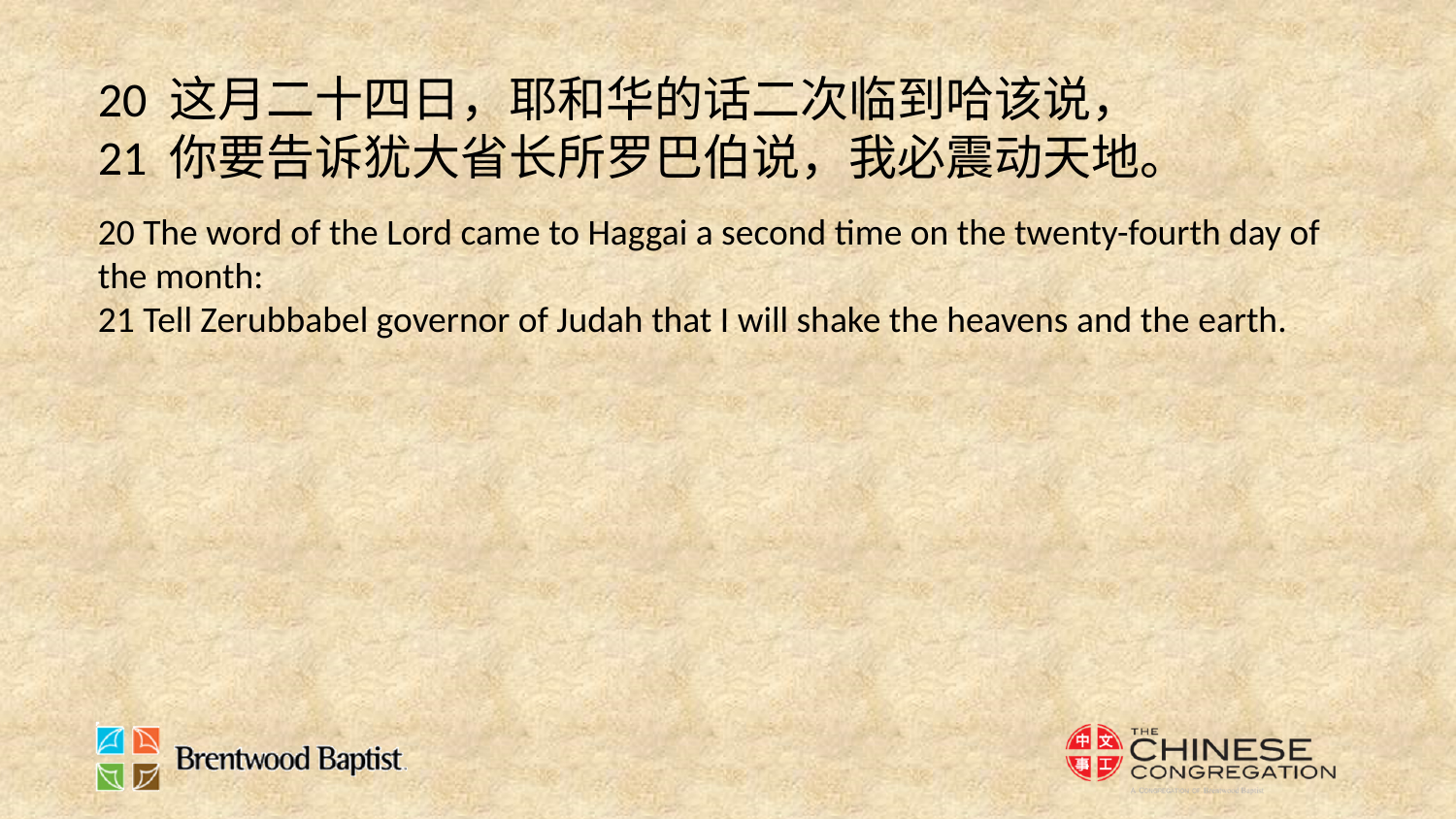

20 这月二十四日，耶和华的话二次临到哈该说，
21 你要告诉犹大省长所罗巴伯说，我必震动天地。

20 The word of the Lord came to Haggai a second time on the twenty-fourth day of the month:
21 Tell Zerubbabel governor of Judah that I will shake the heavens and the earth.